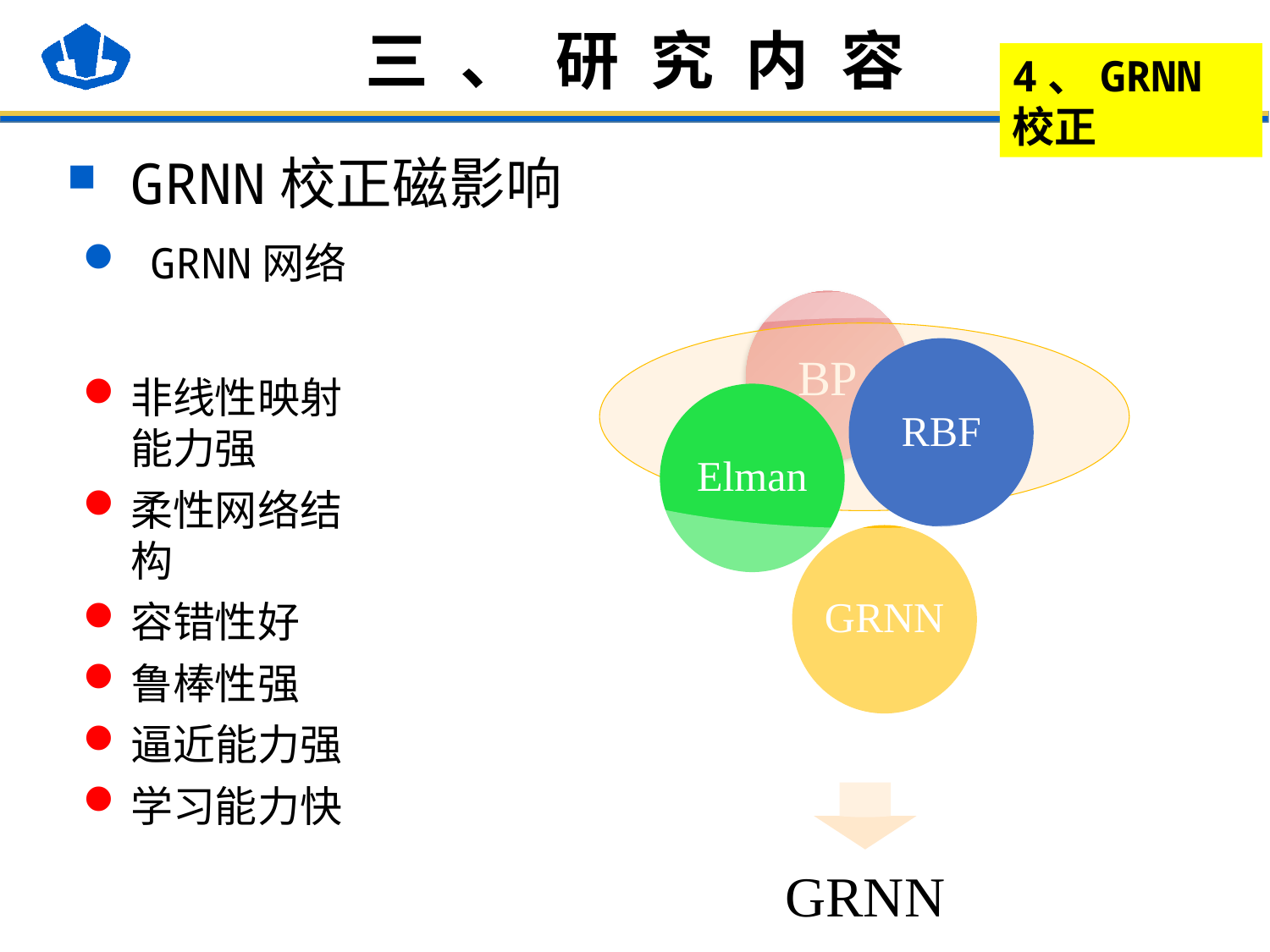

# 三、研究内容
4、GRNN校正
GRNN校正磁影响
 GRNN网络
GRNN
GRNN
Elman
RBF
BP
非线性映射能力强
柔性网络结构
容错性好
鲁棒性强
逼近能力强
学习能力快